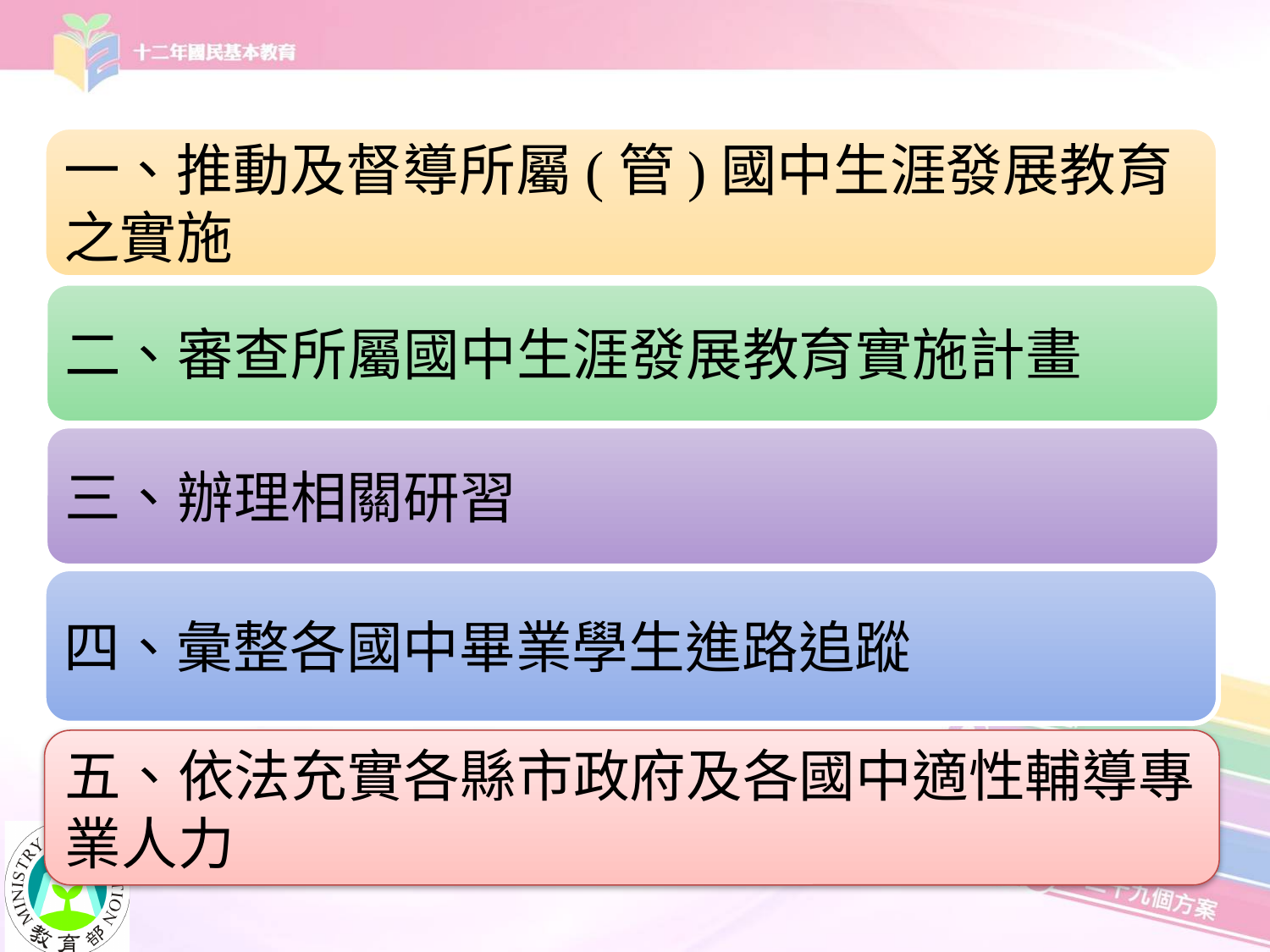

一、推動及督導所屬(管)國中生涯發展教育之實施
二、審查所屬國中生涯發展教育實施計畫
三、辦理相關研習
四、彙整各國中畢業學生進路追蹤
五、依法充實各縣市政府及各國中適性輔導專業人力